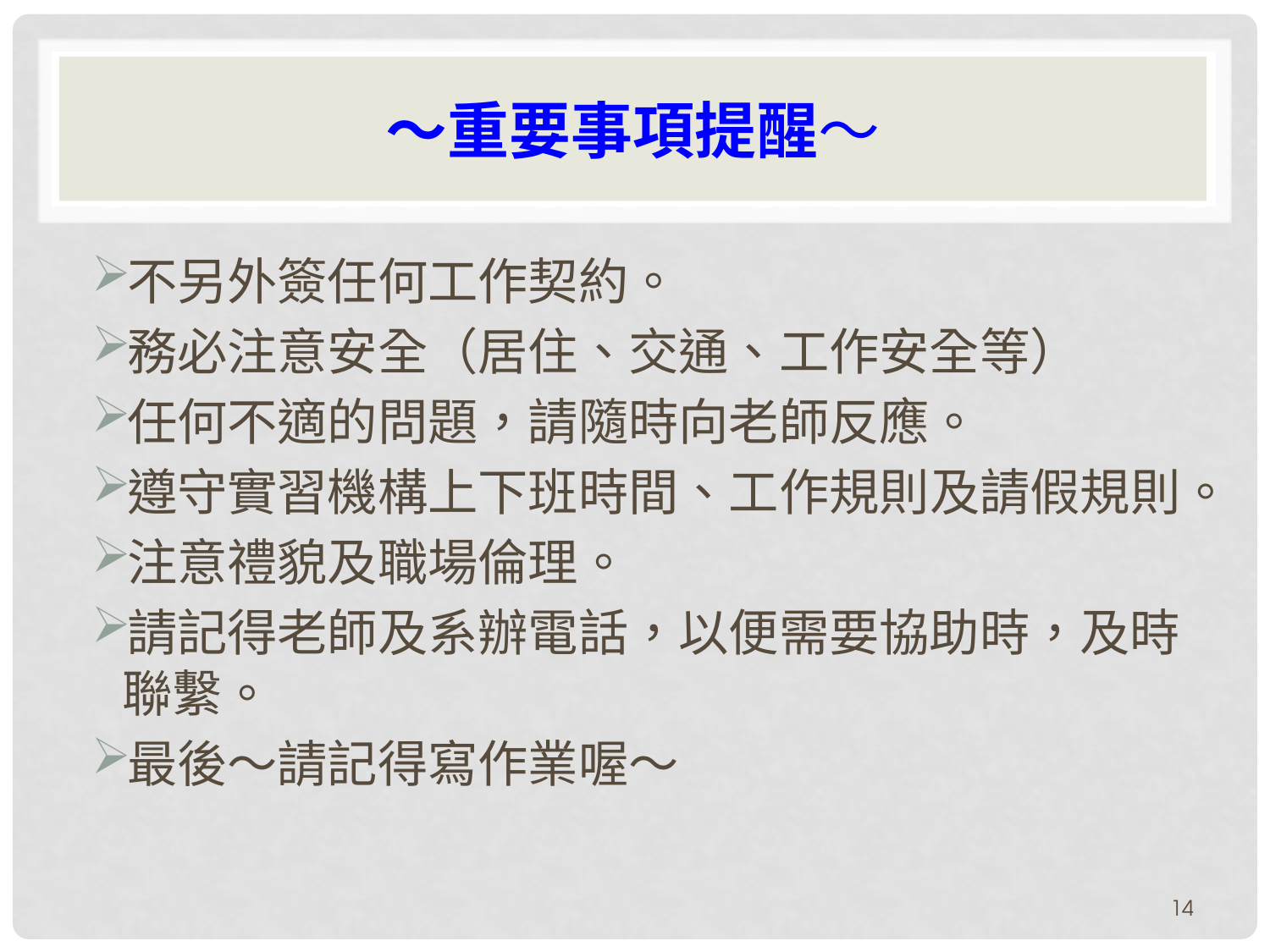

# ～重要事項提醒～
不另外簽任何工作契約。
務必注意安全（居住、交通、工作安全等）
任何不適的問題，請隨時向老師反應。
遵守實習機構上下班時間、工作規則及請假規則。
注意禮貌及職場倫理。
請記得老師及系辦電話，以便需要協助時，及時聯繫。
最後～請記得寫作業喔～

14